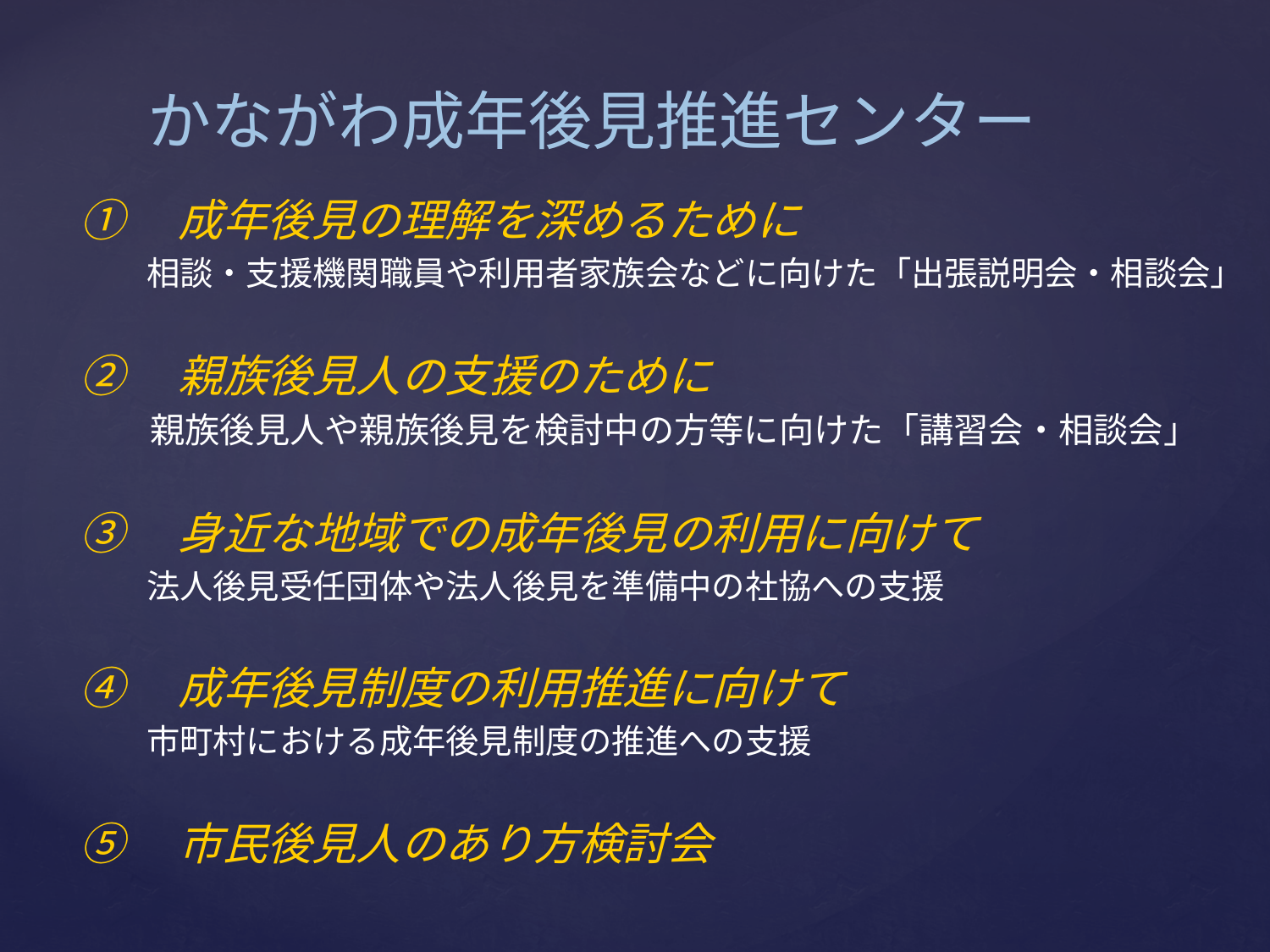

# かながわ成年後見推進センター
①　成年後見の理解を深めるために
　　相談・支援機関職員や利用者家族会などに向けた「出張説明会・相談会」

②　親族後見人の支援のために
　　親族後見人や親族後見を検討中の方等に向けた「講習会・相談会」

③　身近な地域での成年後見の利用に向けて
　　法人後見受任団体や法人後見を準備中の社協への支援

④　成年後見制度の利用推進に向けて
　　市町村における成年後見制度の推進への支援

⑤　市民後見人のあり方検討会